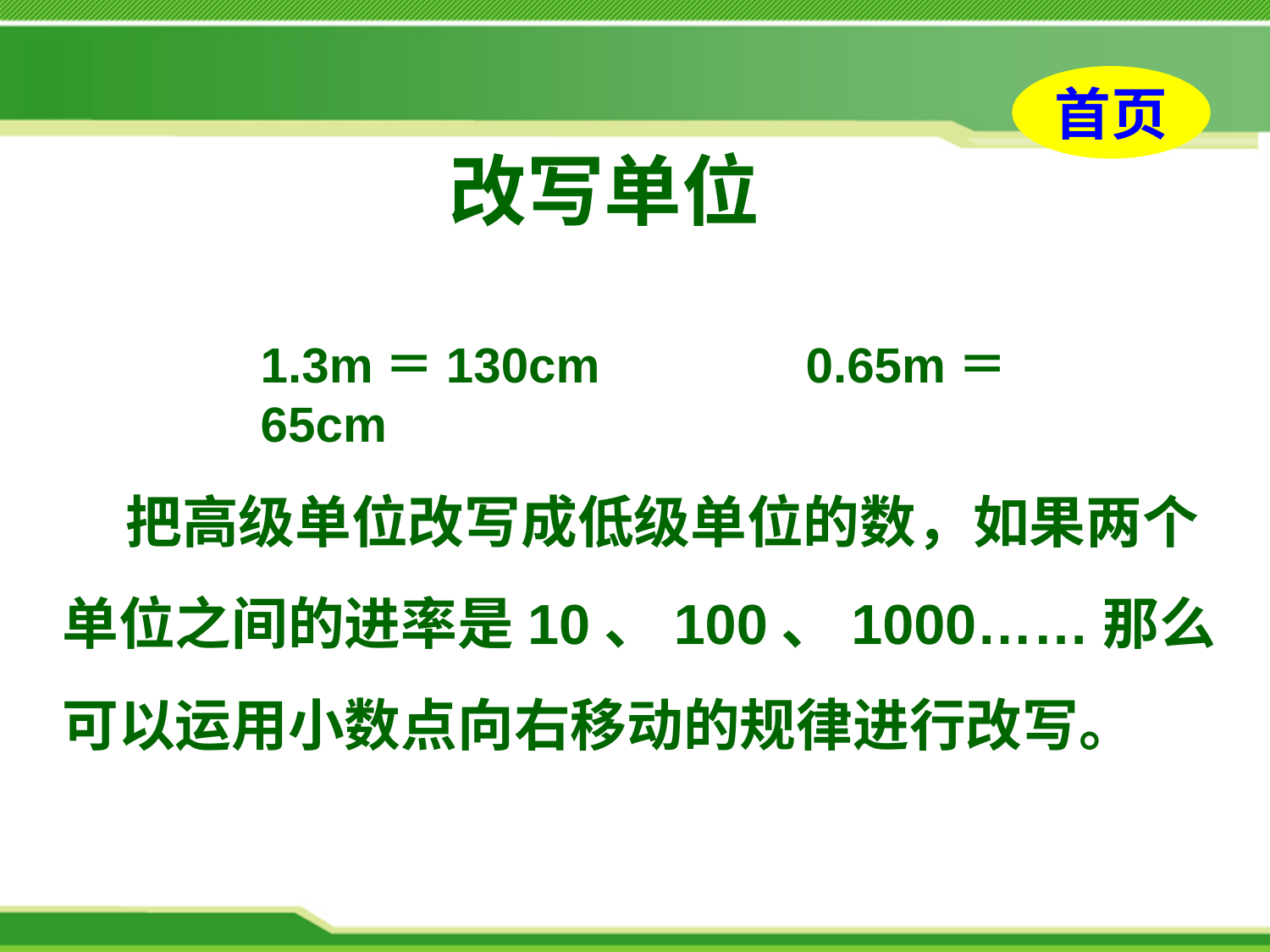

首页
改写单位
1.3m＝130cm               0.65m＝65cm
把高级单位改写成低级单位的数，如果两个单位之间的进率是10、100、1000……那么可以运用小数点向右移动的规律进行改写。